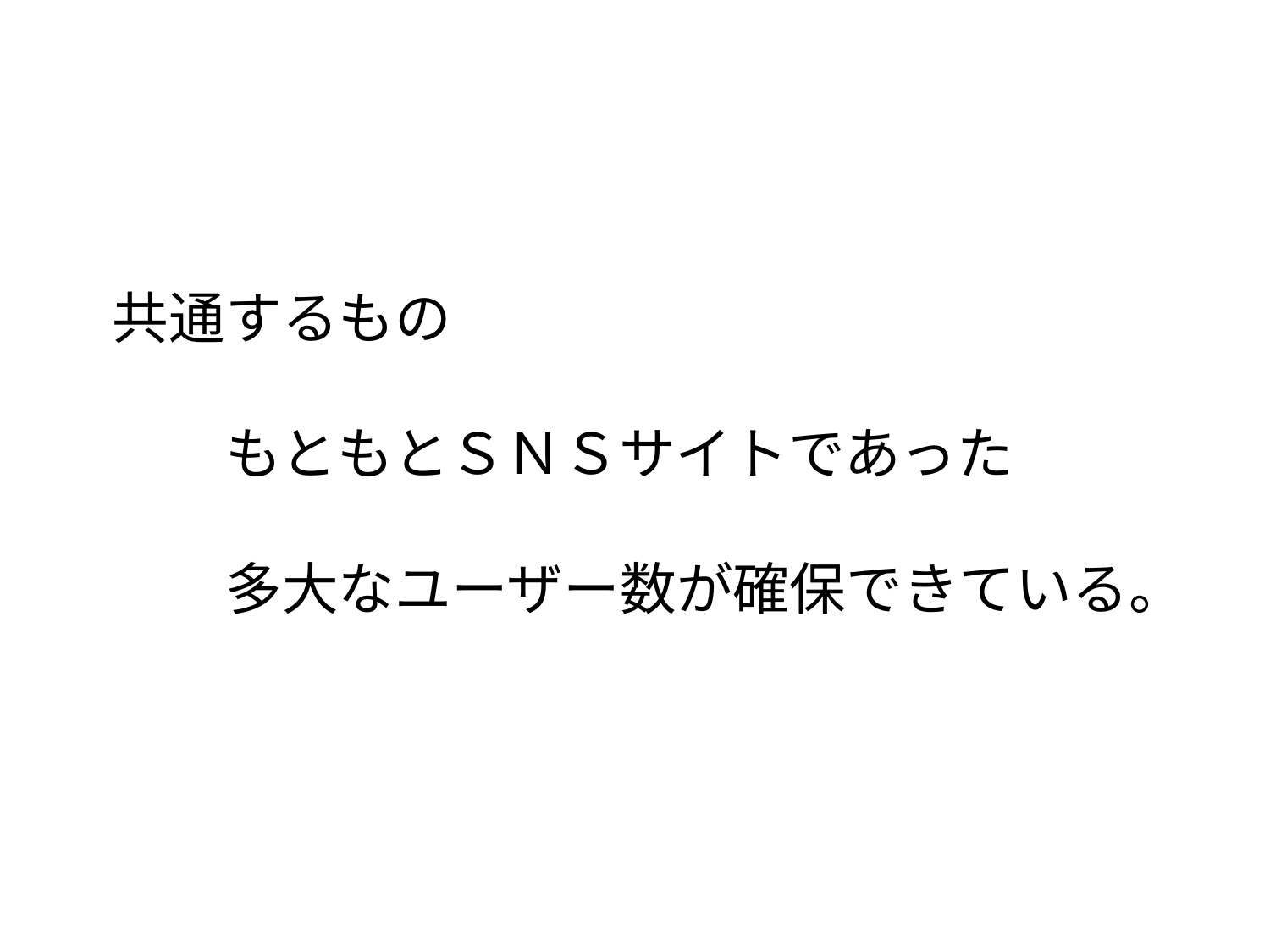

共通するもの

　　もともとＳＮＳサイトであった

　　多大なユーザー数が確保できている。